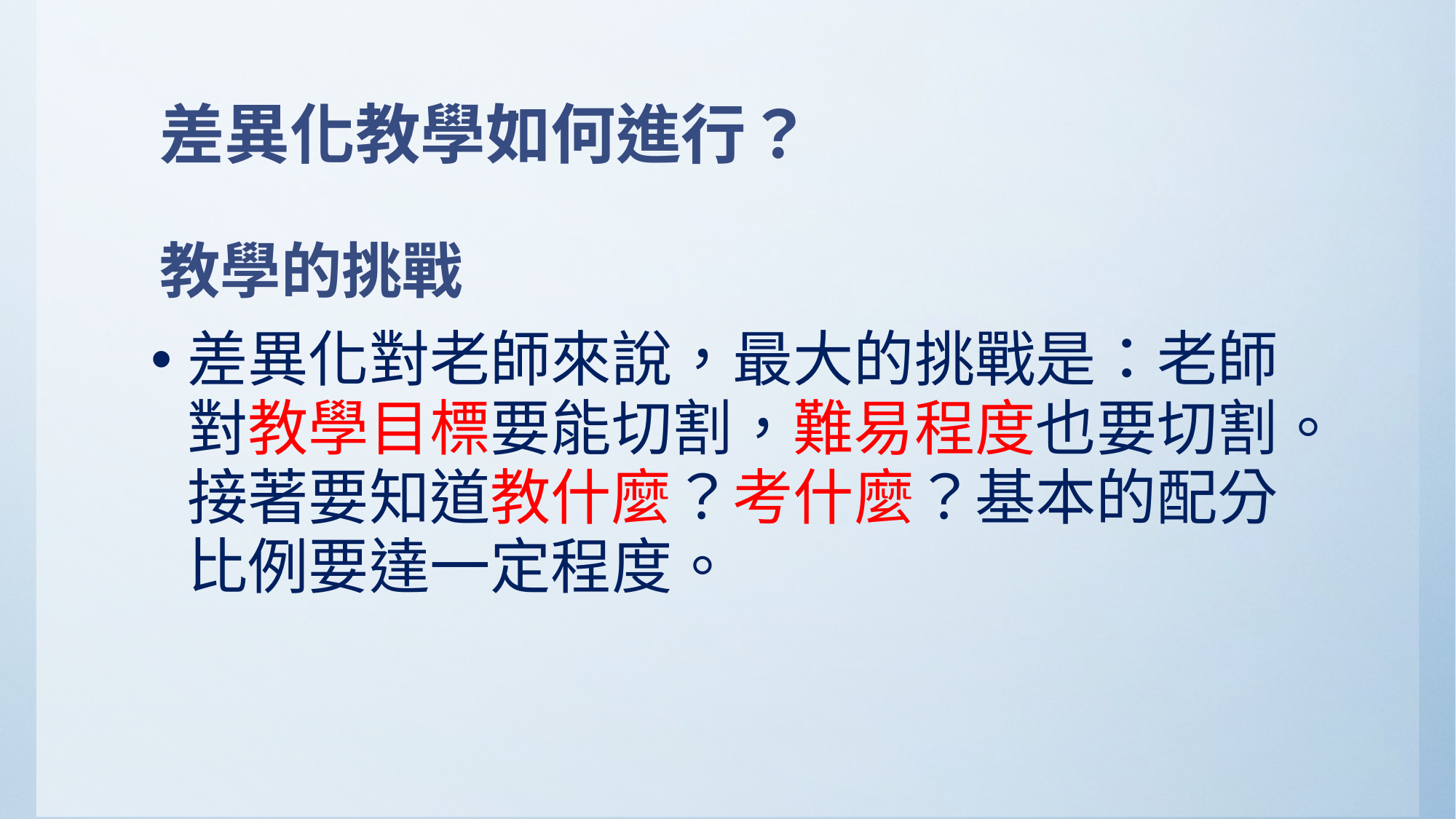

差異化教學如何進行？
# 教學的挑戰
差異化對老師來說，最大的挑戰是：老師對教學目標要能切割，難易程度也要切割。接著要知道教什麼？考什麼？基本的配分比例要達一定程度。